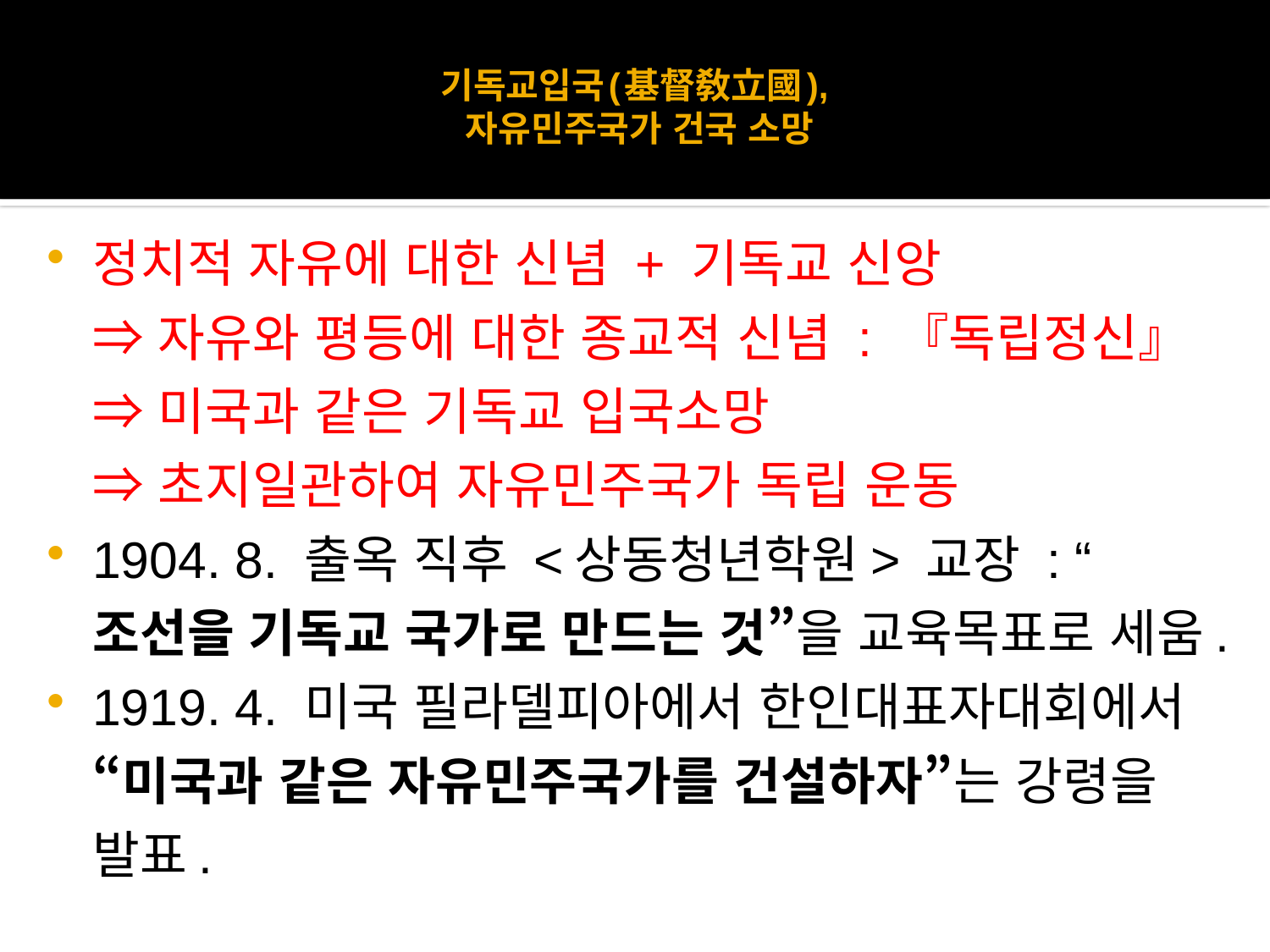

# 기독교입국(基督敎立國), 자유민주국가 건국 소망
정치적 자유에 대한 신념 + 기독교 신앙
⇒ 자유와 평등에 대한 종교적 신념 : 『독립정신』
⇒ 미국과 같은 기독교 입국소망
⇒ 초지일관하여 자유민주국가 독립 운동
1904. 8. 출옥 직후 <상동청년학원> 교장 : “조선을 기독교 국가로 만드는 것”을 교육목표로 세움.
1919. 4. 미국 필라델피아에서 한인대표자대회에서 “미국과 같은 자유민주국가를 건설하자”는 강령을 발표.